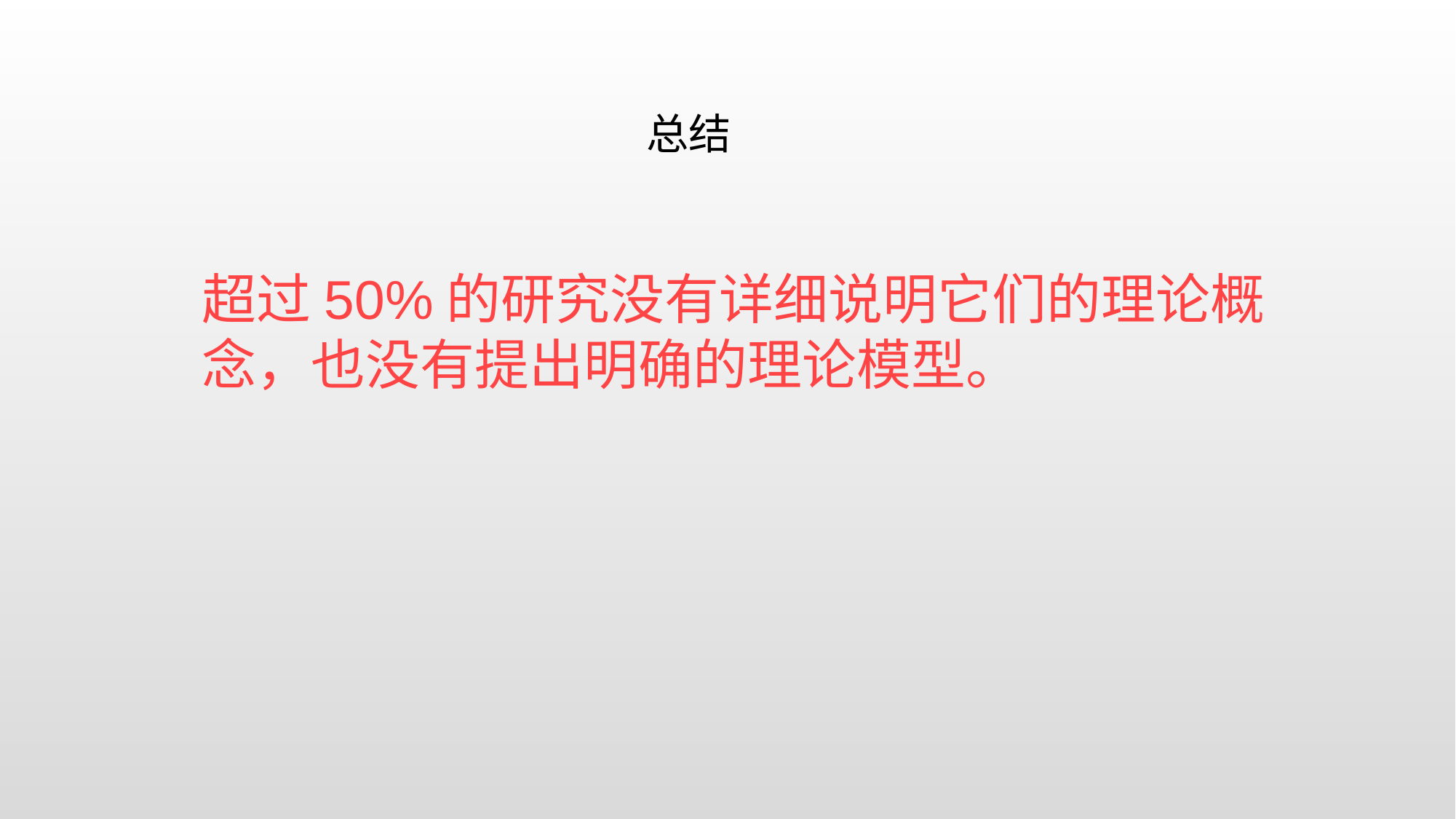

总结
超过50%的研究没有详细说明它们的理论概念，也没有提出明确的理论模型。